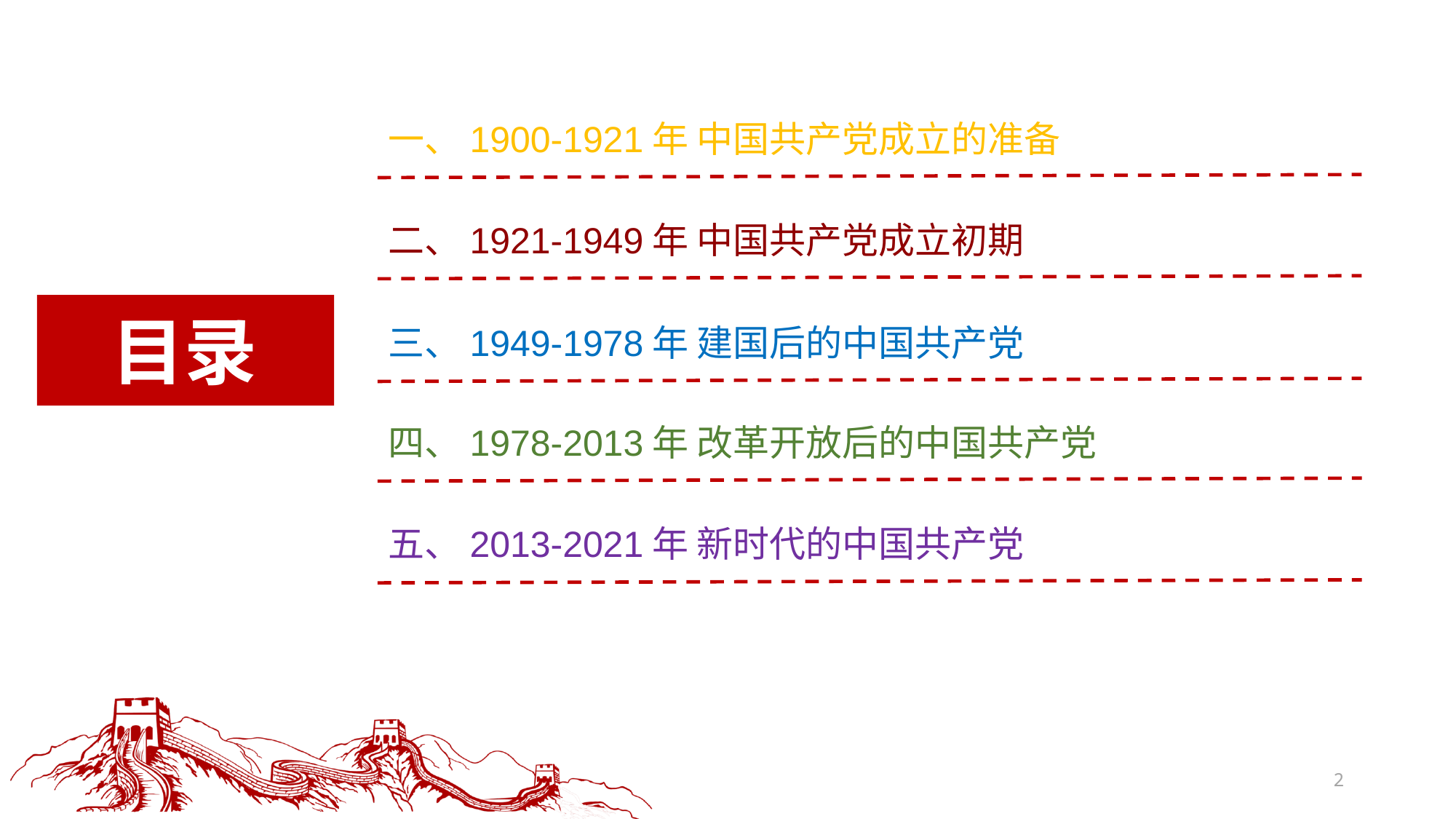

一、1900-1921年 中国共产党成立的准备
二、1921-1949年 中国共产党成立初期

目录
三、1949-1978年 建国后的中国共产党
四、1978-2013年 改革开放后的中国共产党
五、2013-2021年 新时代的中国共产党
2